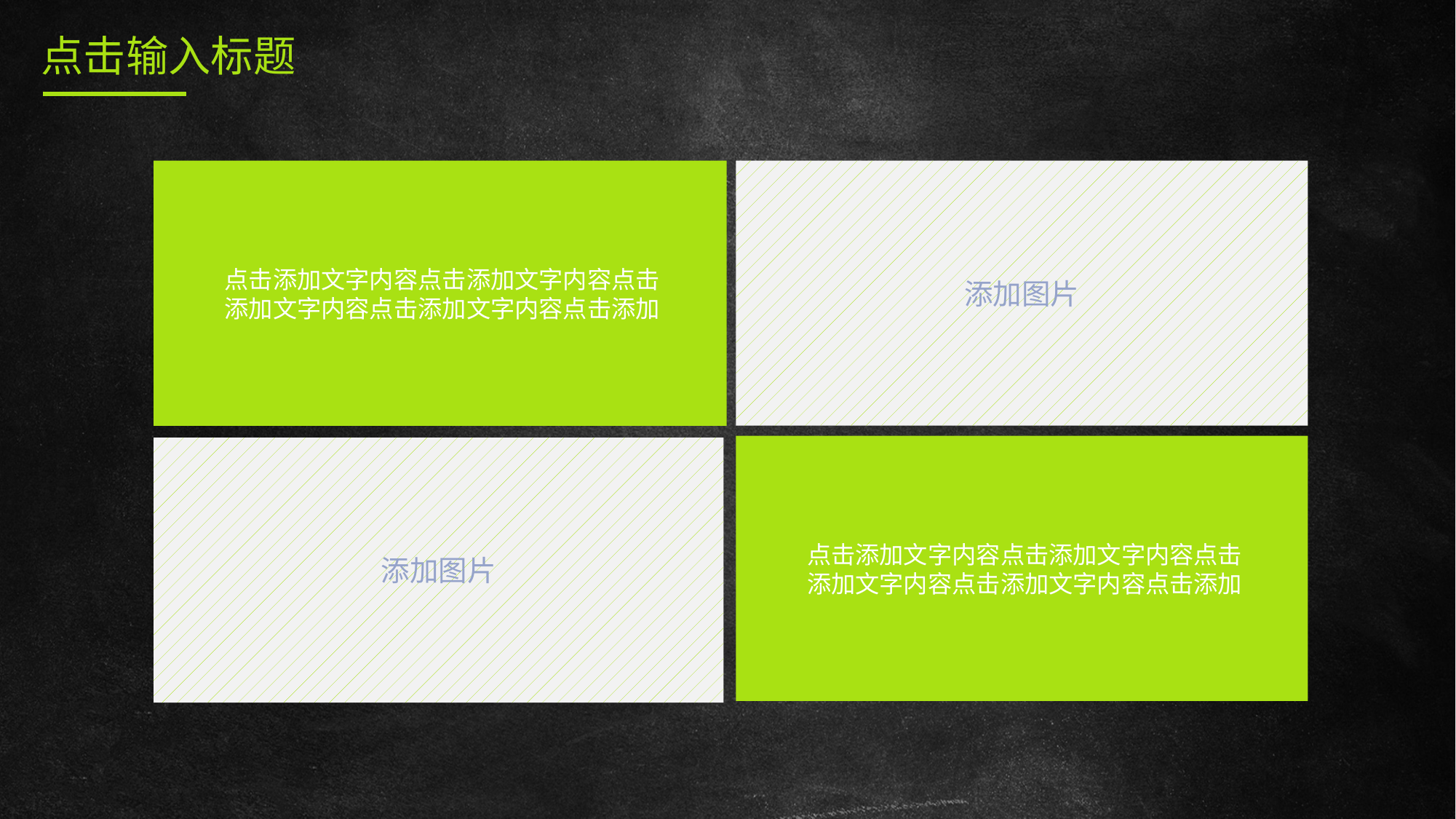

点击输入标题
添加图片
          点击添加文字内容点击添加文字内容点击
          添加文字内容点击添加文字内容点击添加
          点击添加文字内容点击添加文字内容点击
          添加文字内容点击添加文字内容点击添加
添加图片